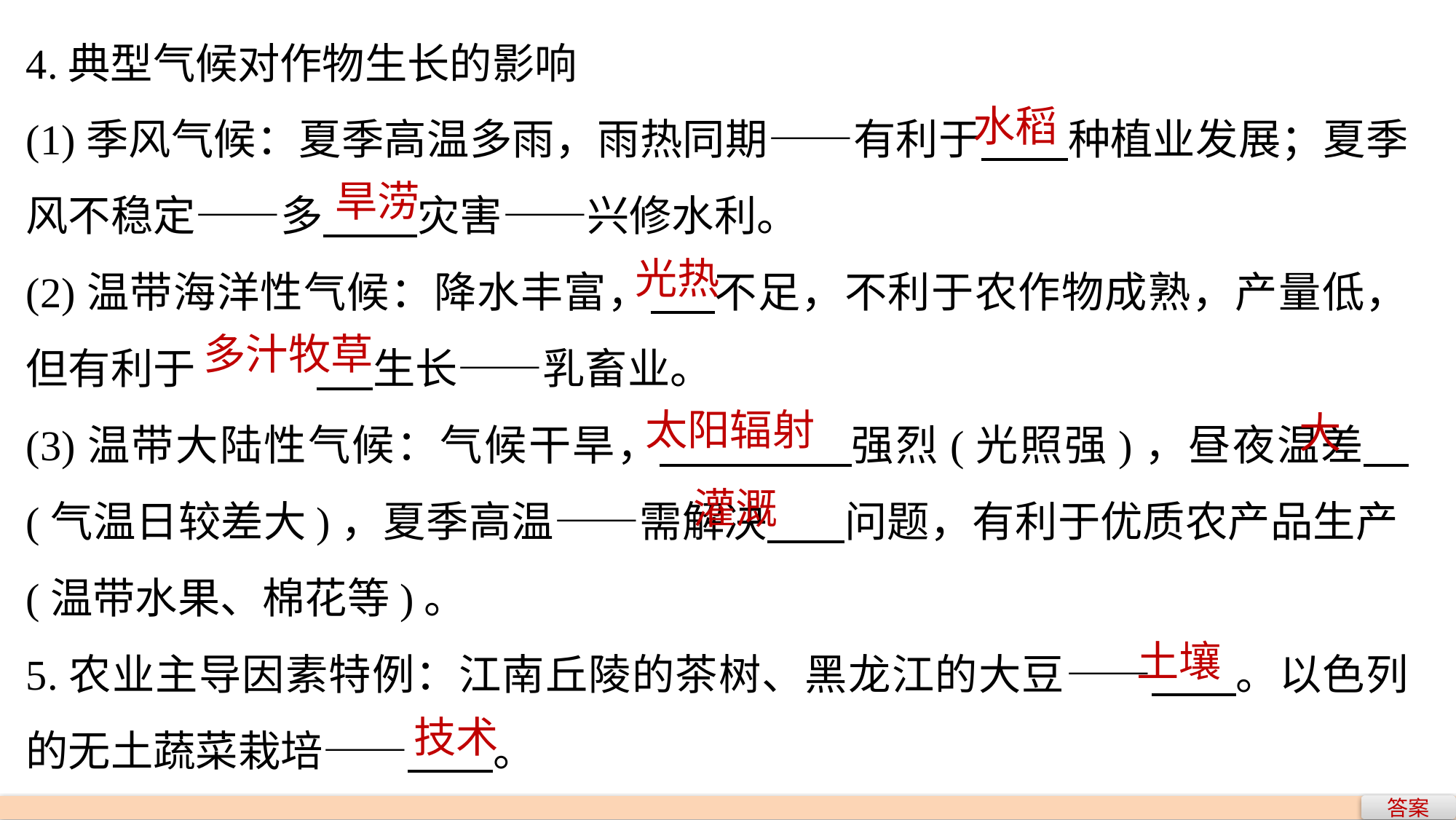

4.典型气候对作物生长的影响
(1)季风气候：夏季高温多雨，雨热同期——有利于         种植业发展；夏季风不稳定——多          灾害——兴修水利。
(2)温带海洋性气候：降水丰富，      不足，不利于农作物成熟，产量低，但有利于	      生长——乳畜业。
(3)温带大陆性气候：气候干旱，                 强烈(光照强)，昼夜温差     (气温日较差大)，夏季高温——需解决        问题，有利于优质农产品生产(温带水果、棉花等)。
5.农业主导因素特例：江南丘陵的茶树、黑龙江的大豆——        。以色列的无土蔬菜栽培——         。
水稻
旱涝
光热
多汁牧草
太阳辐射
大
灌溉
土壤
技术
答案